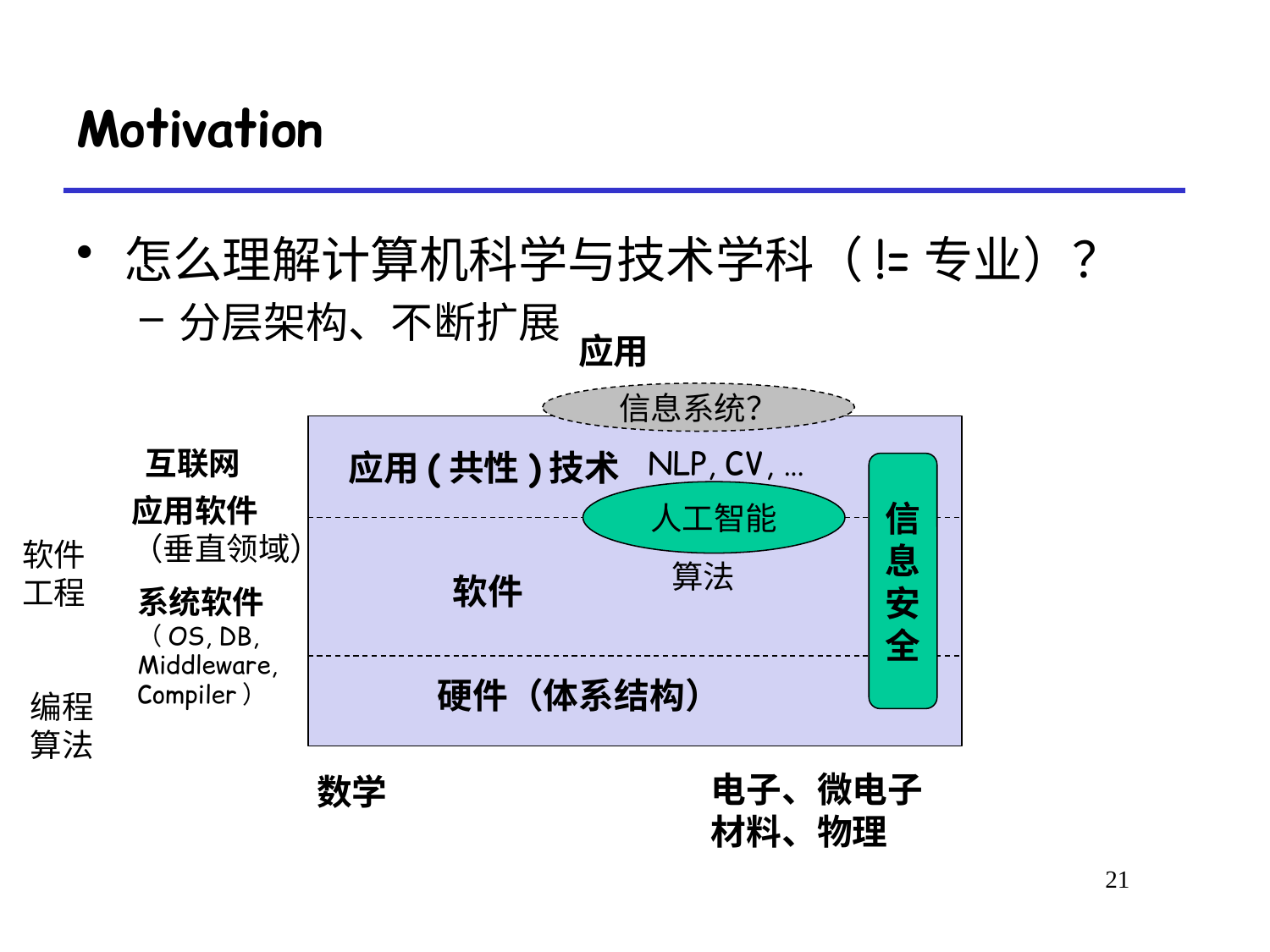

# Motivation
怎么理解计算机科学与技术学科（!=专业）？
分层架构、不断扩展

应用
信息系统？

互联网
NLP, CV, …
应用(共性)技术
信息安全
人工智能
应用软件
（垂直领域）
软件
工程
算法
软件
系统软件
（OS, DB, Middleware, Compiler）
硬件（体系结构）
编程
算法
电子、微电子
材料、物理
数学
21